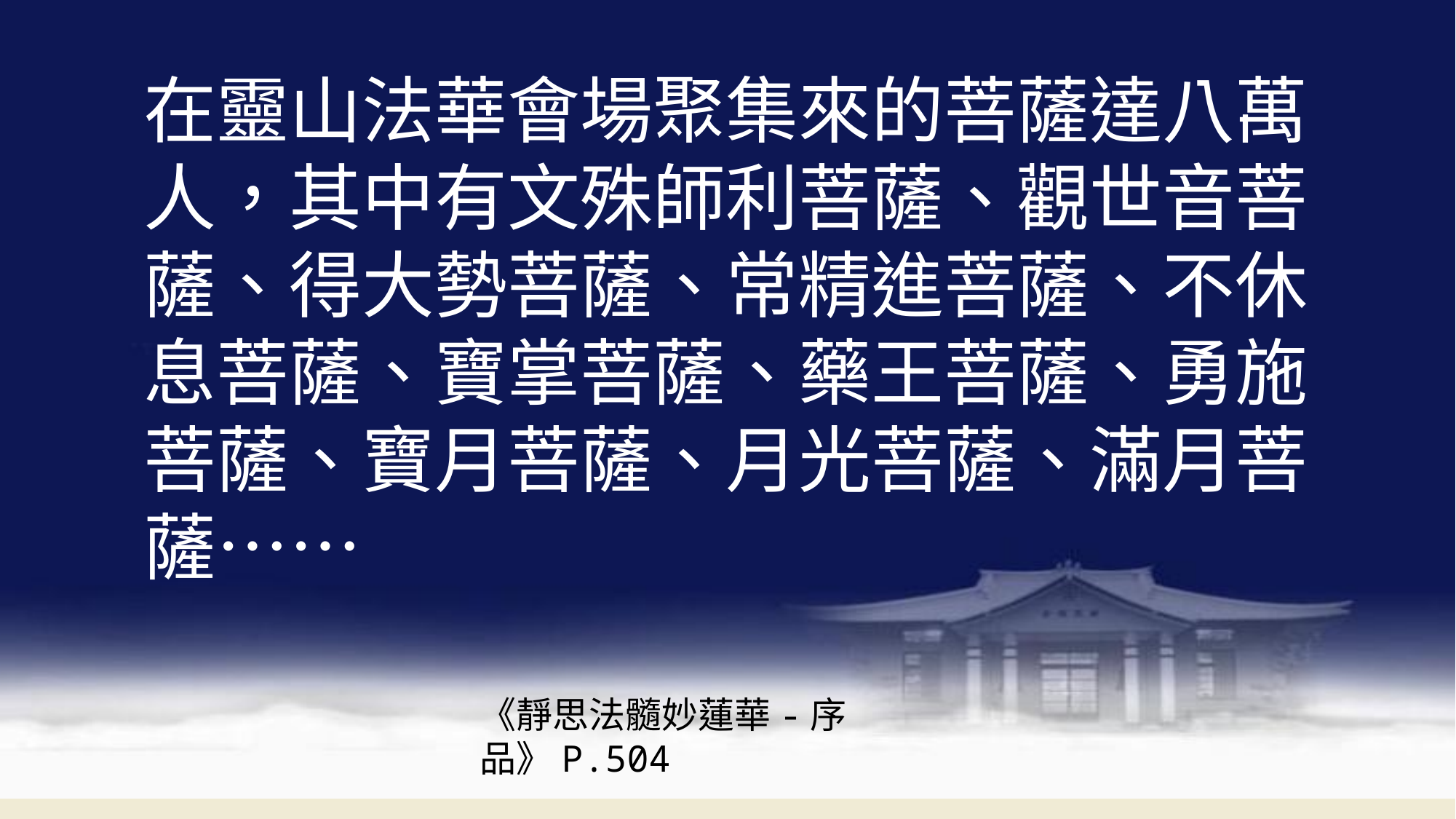

在靈山法華會場聚集來的菩薩達八萬人，其中有文殊師利菩薩、觀世音菩薩、得大勢菩薩、常精進菩薩、不休息菩薩、寶掌菩薩、藥王菩薩、勇施菩薩、寶月菩薩、月光菩薩、滿月菩薩……
《靜思法髓妙蓮華-序品》P.504